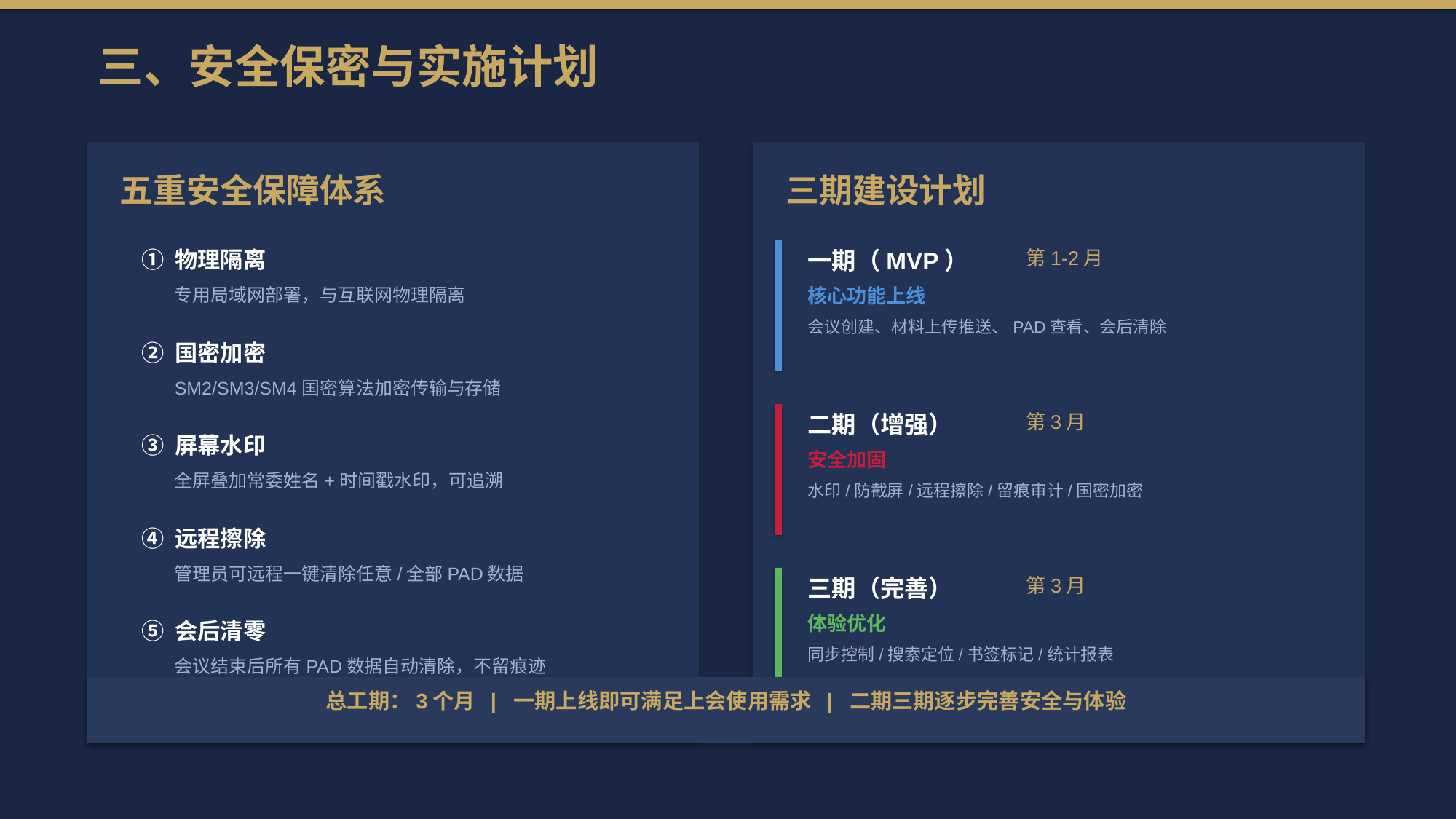

三、安全保密与实施计划

五重安全保障体系
三期建设计划
① 物理隔离

一期（MVP）
第1-2月
专用局域网部署，与互联网物理隔离
核心功能上线
会议创建、材料上传推送、PAD查看、会后清除
② 国密加密
SM2/SM3/SM4国密算法加密传输与存储

二期（增强）
第3月
③ 屏幕水印
安全加固
全屏叠加常委姓名+时间戳水印，可追溯
水印/防截屏/远程擦除/留痕审计/国密加密
④ 远程擦除
管理员可远程一键清除任意/全部PAD数据

三期（完善）
第3月
体验优化
⑤ 会后清零
同步控制/搜索定位/书签标记/统计报表
会议结束后所有PAD数据自动清除，不留痕迹

总工期：3个月  |  一期上线即可满足上会使用需求  |  二期三期逐步完善安全与体验